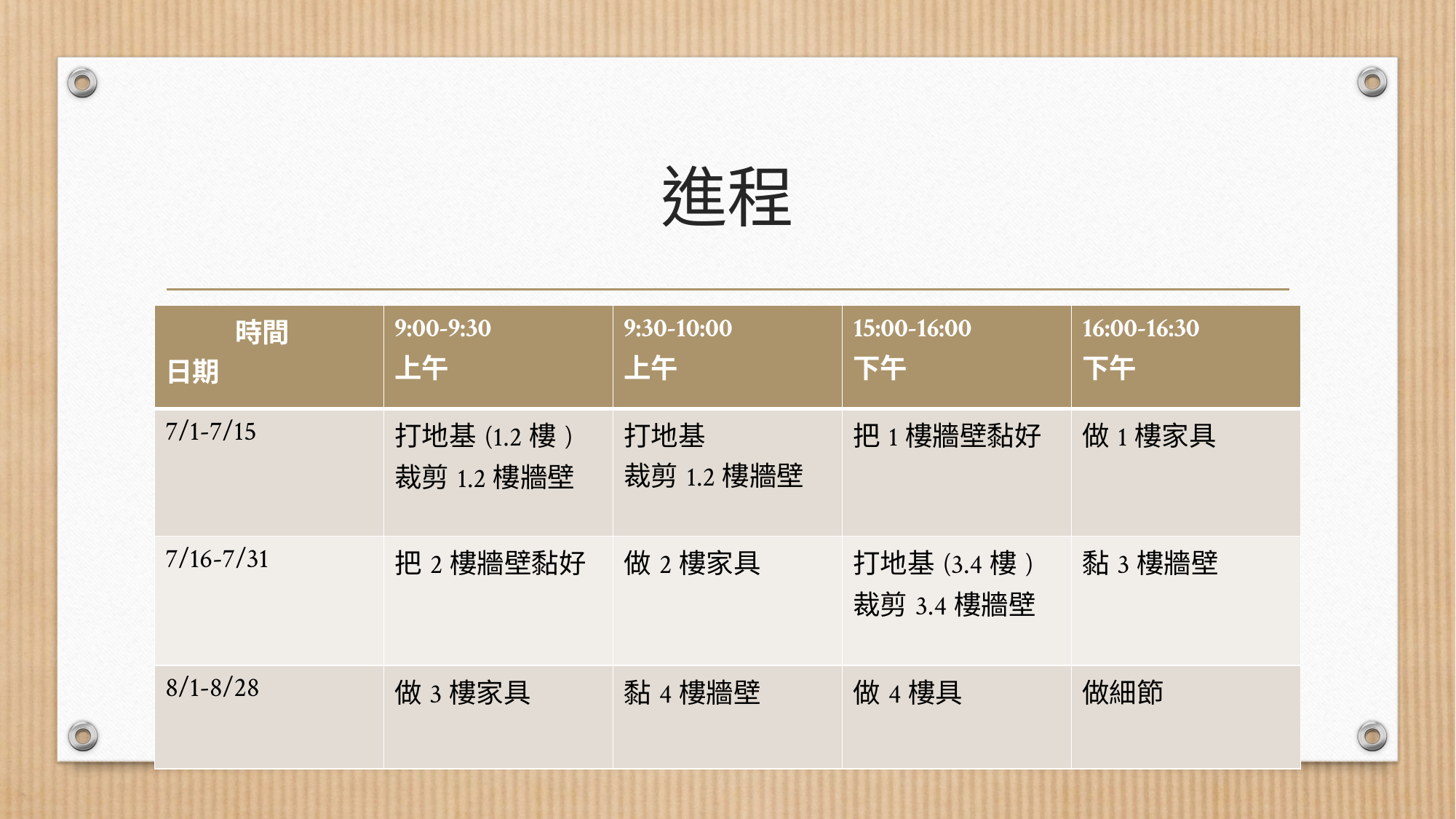

# 進程
| 時間 日期 | 9:00-9:30 上午 | 9:30-10:00 上午 | 15:00-16:00 下午 | 16:00-16:30 下午 |
| --- | --- | --- | --- | --- |
| 7/1-7/15 | 打地基(1.2樓) 裁剪1.2樓牆壁 | 打地基 裁剪1.2樓牆壁 | 把1樓牆壁黏好 | 做1樓家具 |
| 7/16-7/31 | 把2樓牆壁黏好 | 做2樓家具 | 打地基(3.4樓) 裁剪3.4樓牆壁 | 黏3樓牆壁 |
| 8/1-8/28 | 做3樓家具 | 黏4樓牆壁 | 做4樓具 | 做細節 |